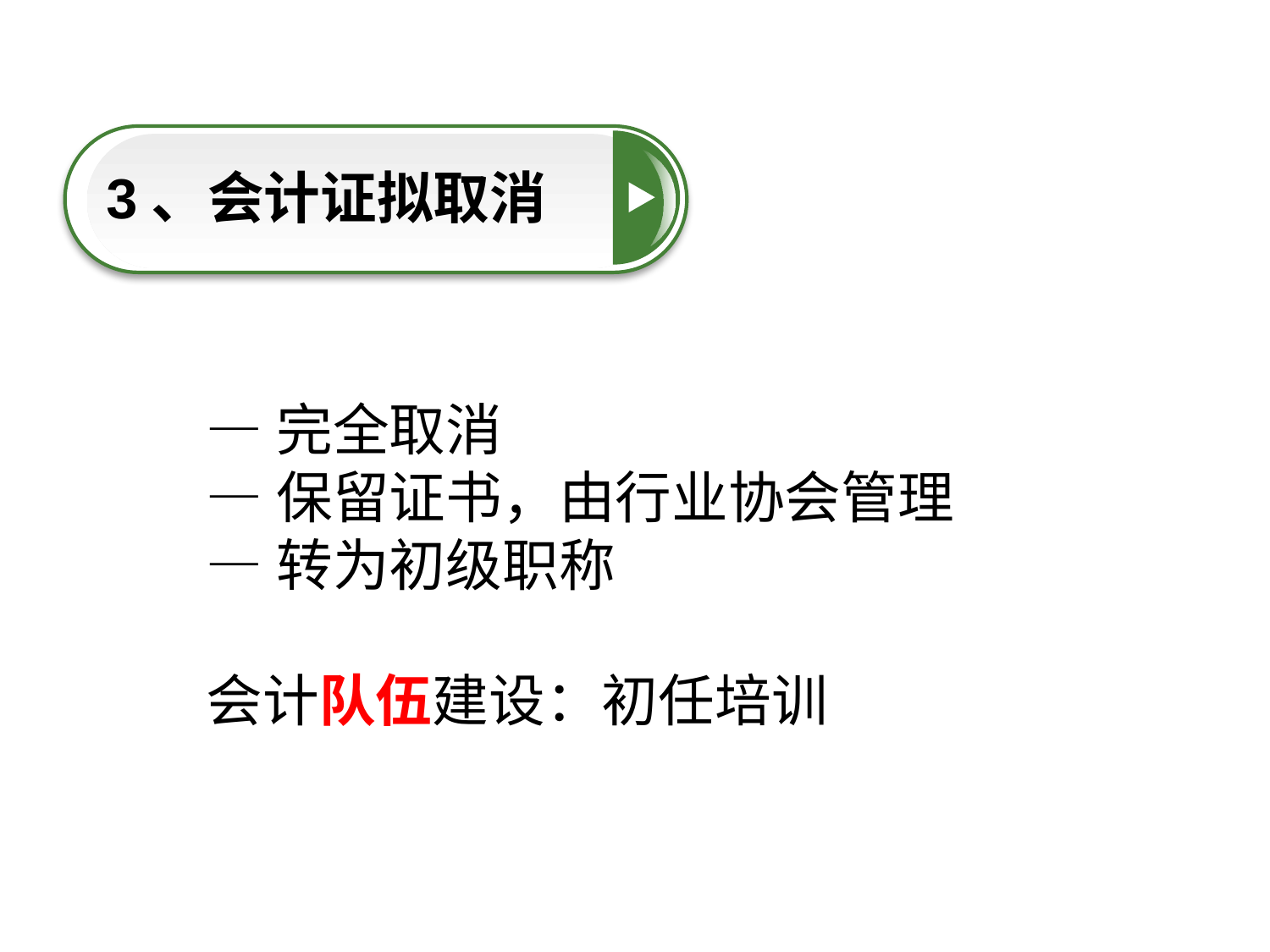

3、会计证拟取消

点击添加文本
—完全取消
—保留证书，由行业协会管理
—转为初级职称

会计队伍建设：初任培训
点击添加文本
点击添加文本
点击添加文本